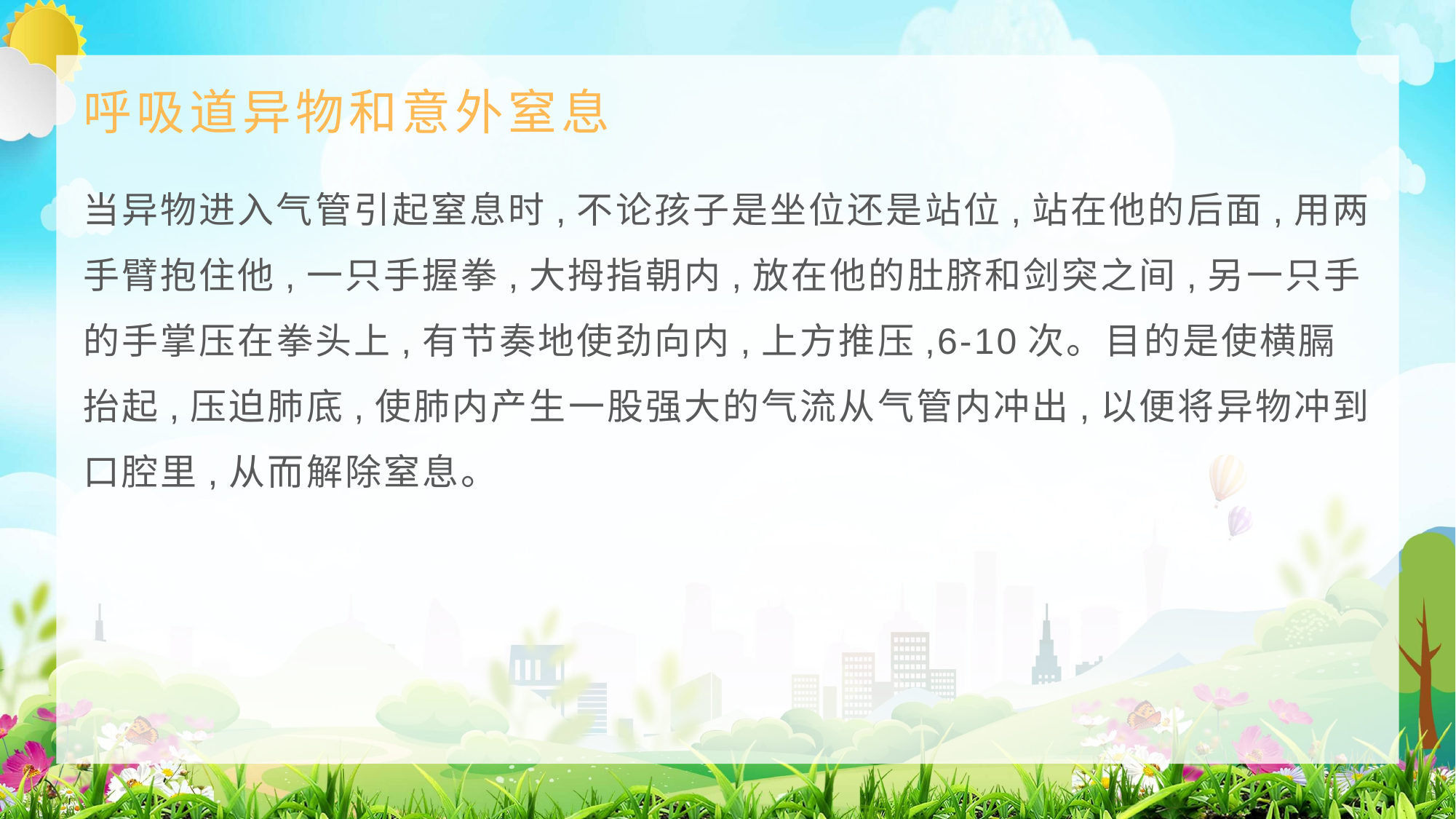

# 呼吸道异物和意外窒息
当异物进入气管引起窒息时,不论孩子是坐位还是站位,站在他的后面,用两手臂抱住他,一只手握拳,大拇指朝内,放在他的肚脐和剑突之间,另一只手的手掌压在拳头上,有节奏地使劲向内,上方推压,6-10次。目的是使横膈抬起,压迫肺底,使肺内产生一股强大的气流从气管内冲出,以便将异物冲到口腔里,从而解除窒息。